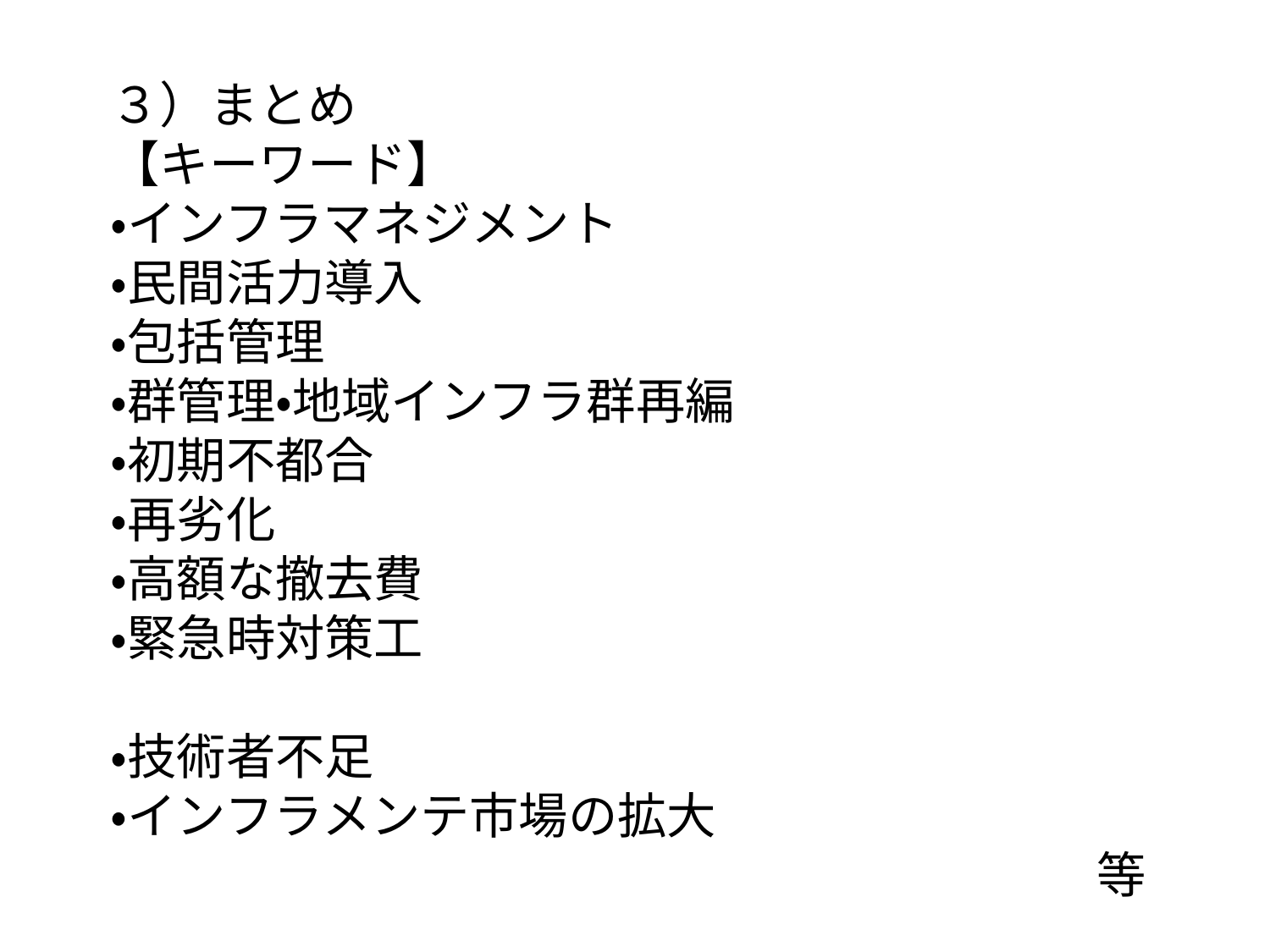

３）まとめ
【キーワード】
・インフラマネジメント
・民間活力導入
・包括管理
・群管理・地域インフラ群再編
・初期不都合
・再劣化
・高額な撤去費
・緊急時対策工
・技術者不足
・インフラメンテ市場の拡大
　　　　　　　　　　　　　　　　　　　　等